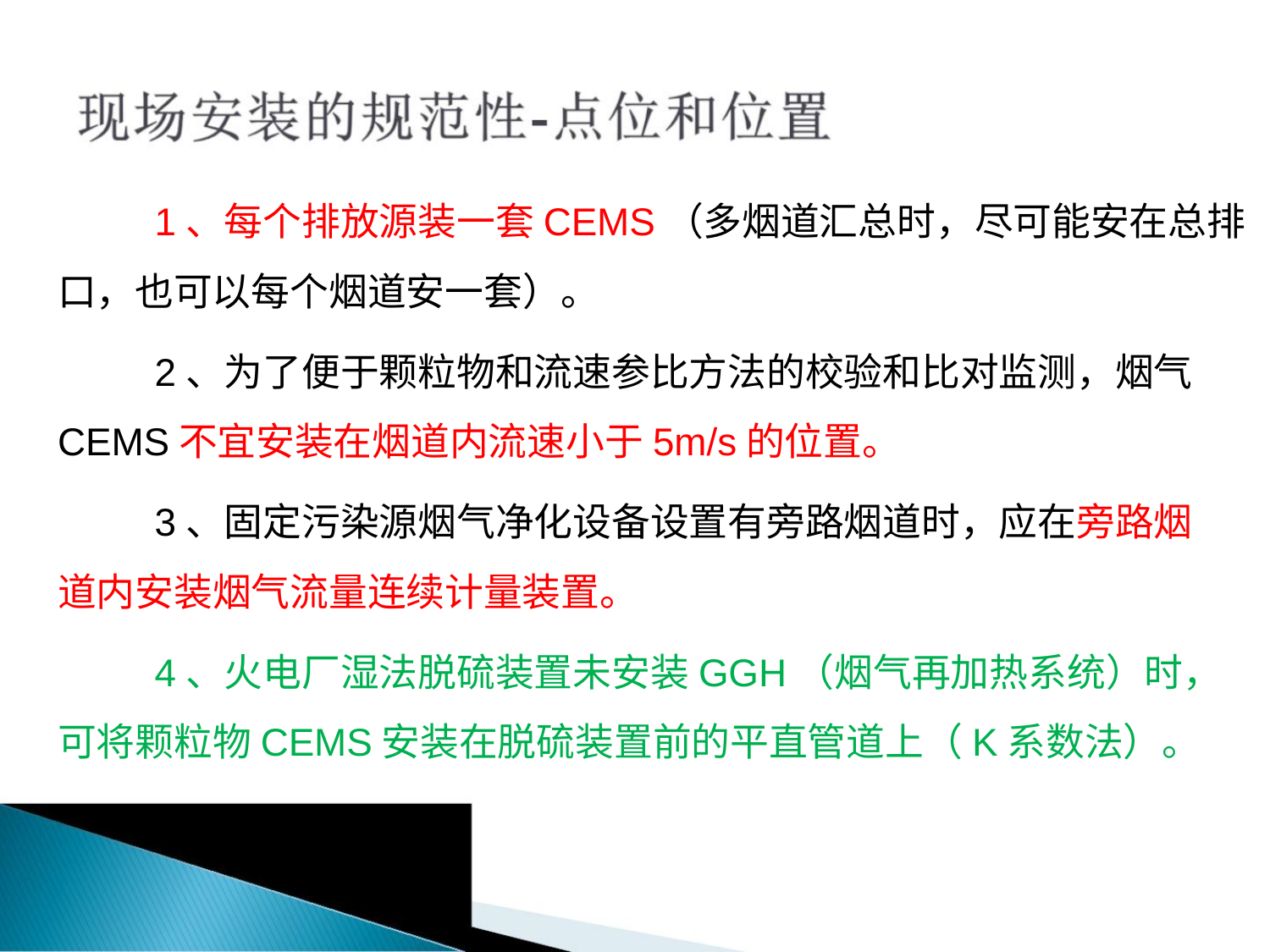

1、每个排放源装一套CEMS（多烟道汇总时，尽可能安在总排
口，也可以每个烟道安一套）。
2、为了便于颗粒物和流速参比方法的校验和比对监测，烟气
CEMS不宜安装在烟道内流速小于5m/s的位置。
3、固定污染源烟气净化设备设置有旁路烟道时，应在旁路烟
道内安装烟气流量连续计量装置。
4、火电厂湿法脱硫装置未安装GGH（烟气再加热系统）时，
可将颗粒物CEMS安装在脱硫装置前的平直管道上（K系数法）。